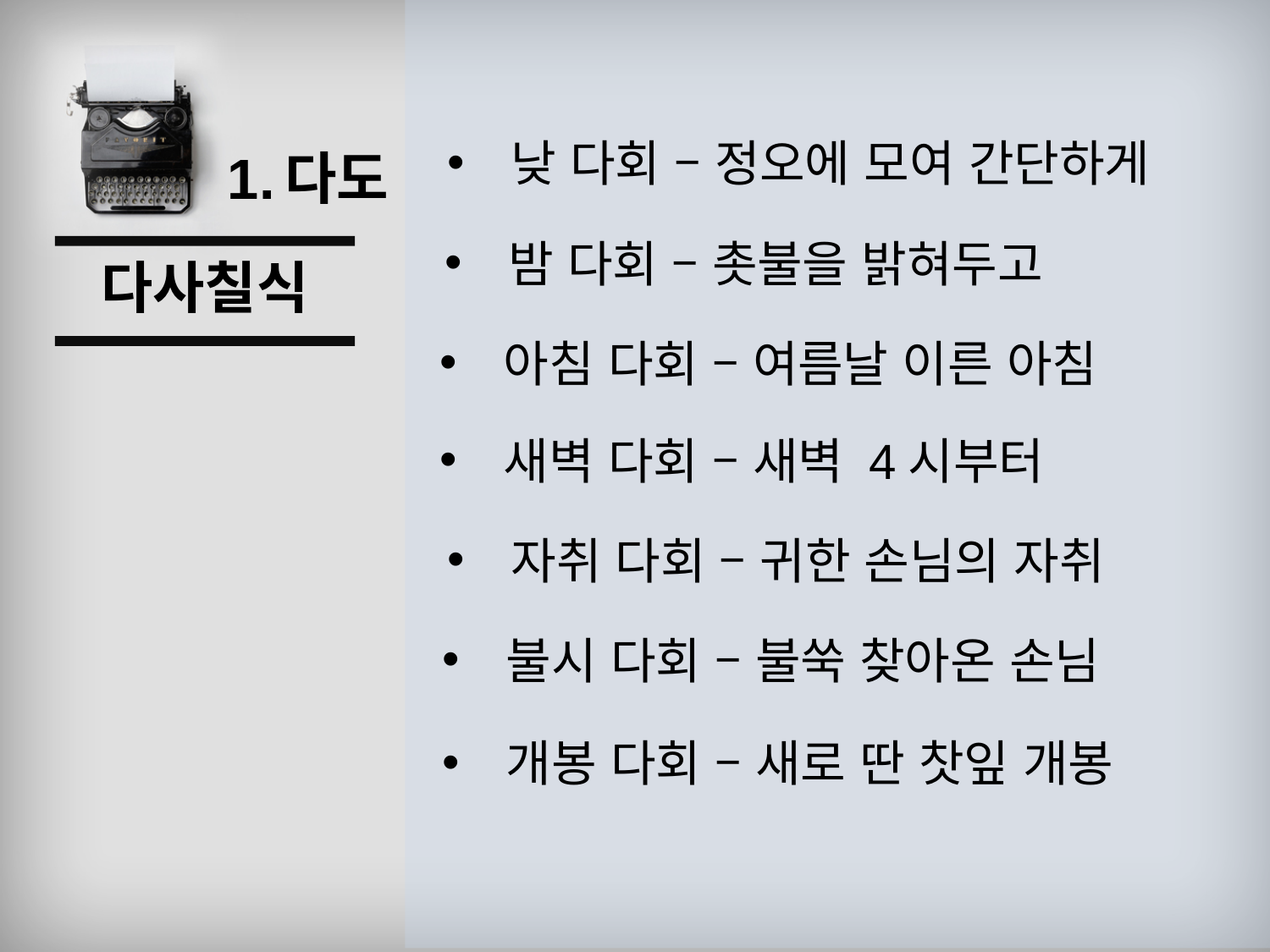

낮 다회 – 정오에 모여 간단하게
# 1.다도
밤 다회 – 촛불을 밝혀두고

다사칠식
아침 다회 – 여름날 이른 아침

새벽 다회 – 새벽 4시부터
자취 다회 – 귀한 손님의 자취
불시 다회 – 불쑥 찾아온 손님
개봉 다회 – 새로 딴 찻잎 개봉